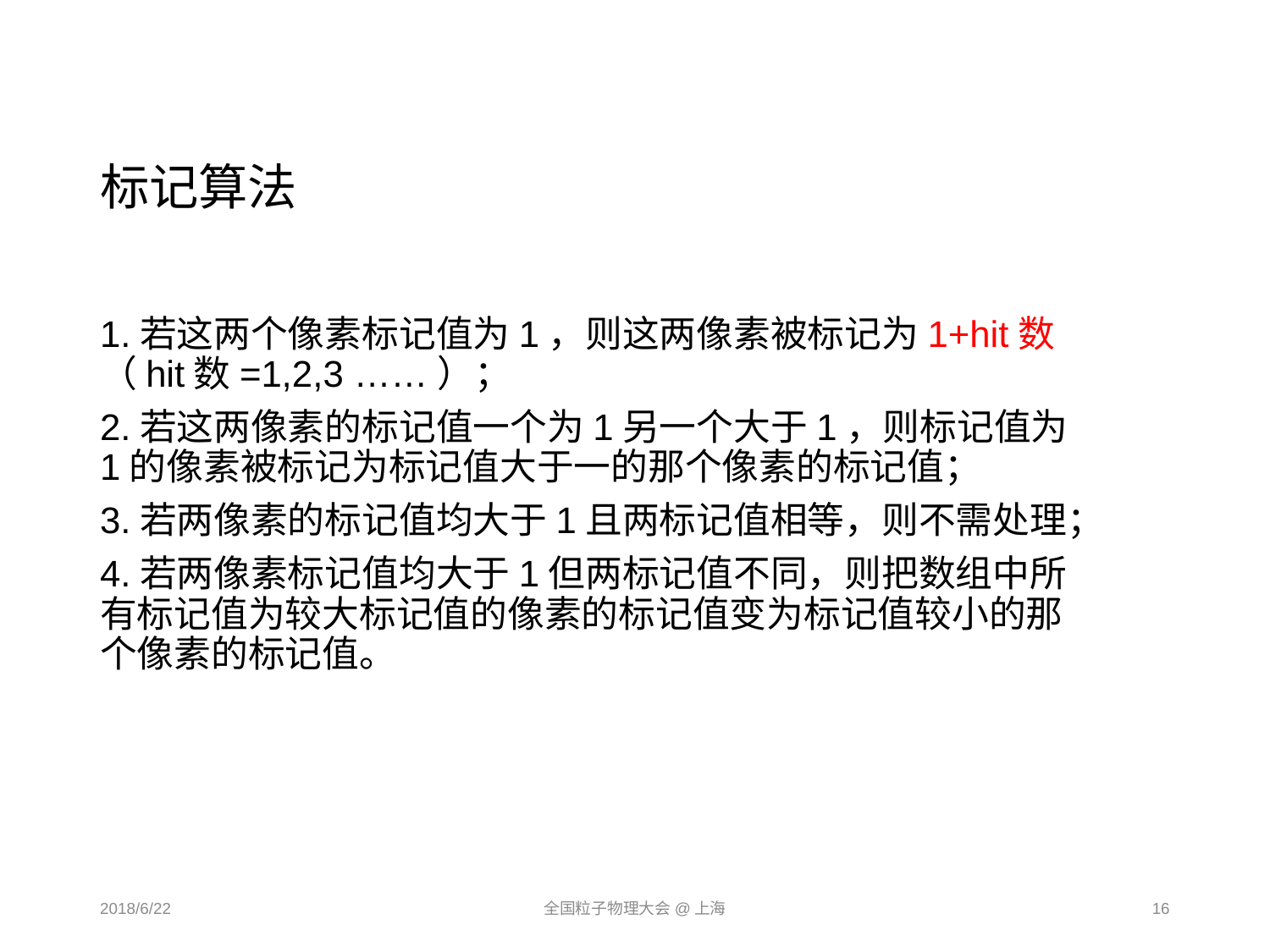

# 标记算法
1.若这两个像素标记值为1，则这两像素被标记为1+hit数（hit数=1,2,3 ……）；
2.若这两像素的标记值一个为1另一个大于1，则标记值为1的像素被标记为标记值大于一的那个像素的标记值；
3.若两像素的标记值均大于1且两标记值相等，则不需处理；
4.若两像素标记值均大于1但两标记值不同，则把数组中所有标记值为较大标记值的像素的标记值变为标记值较小的那个像素的标记值。
2018/6/22
全国粒子物理大会@上海
16